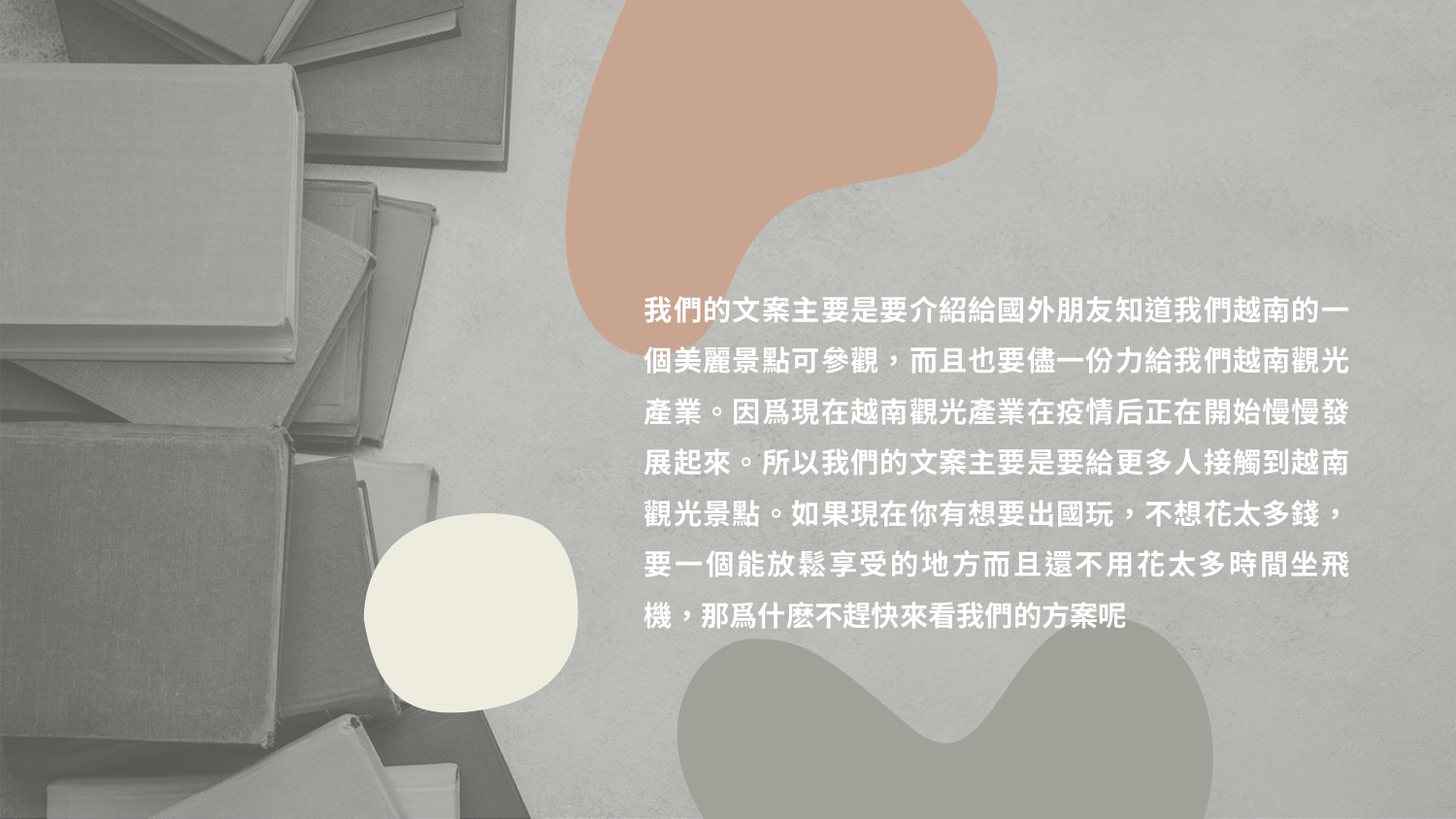

# 我們的文案主要是要介紹給國外朋友知道我們越南的一個美麗景點可參觀，而且也要儘一份力給我們越南觀光產業。因爲現在越南觀光產業在疫情后正在開始慢慢發展起來。所以我們的文案主要是要給更多人接觸到越南觀光景點。如果現在你有想要出國玩，不想花太多錢，要一個能放鬆享受的地方而且還不用花太多時間坐飛機，那爲什麽不趕快來看我們的方案呢